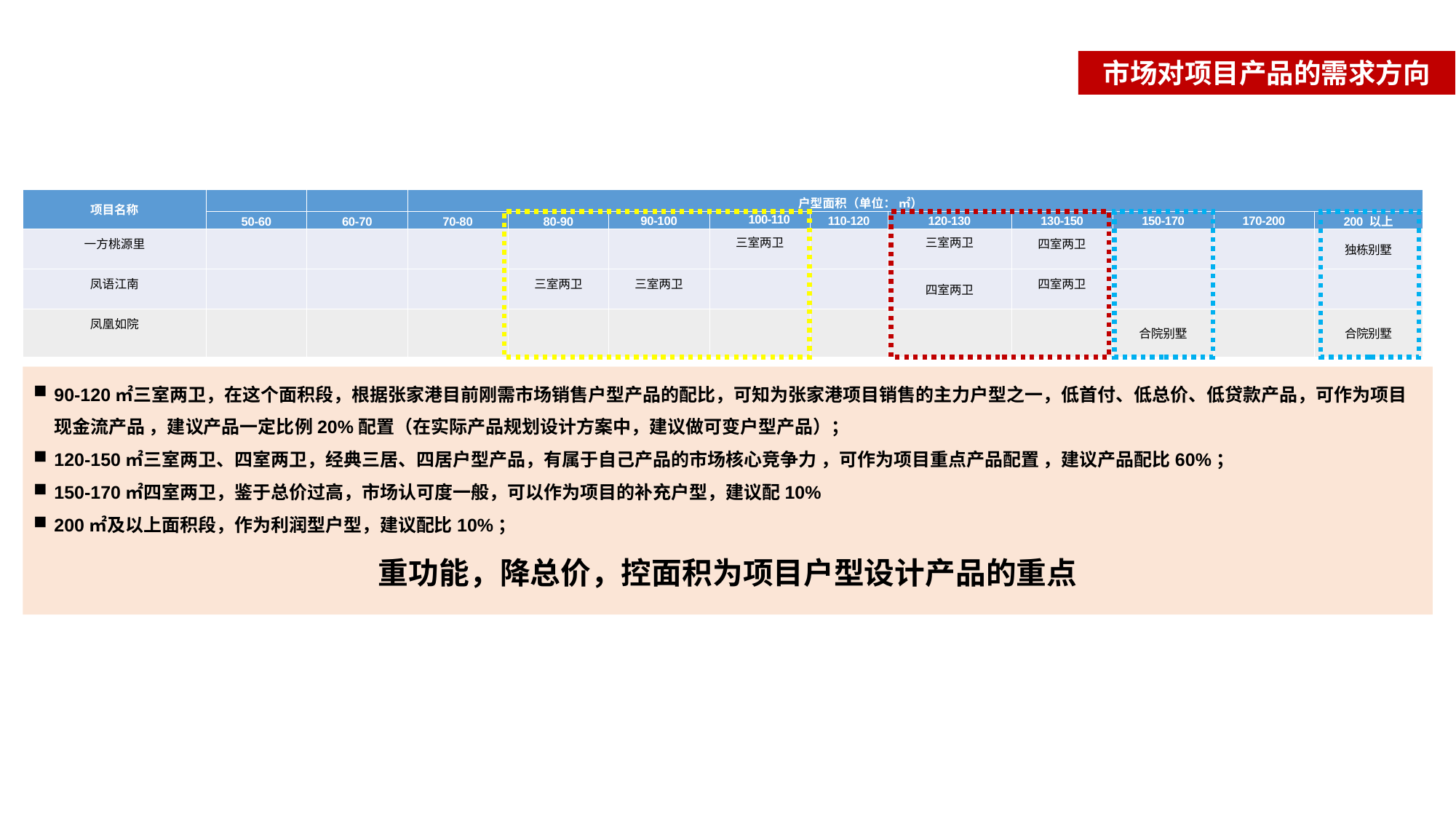

市场对项目产品的需求方向
| 项目名称 |  |  | 户型面积（单位： ㎡） |  |  |  |  |  |  |  |  |  |
| --- | --- | --- | --- | --- | --- | --- | --- | --- | --- | --- | --- | --- |
|  | 50-60 | 60-70 | 70-80 | 80-90 | 90-100 | 100-110 | 110-120 | 120-130 | 130-150 | 150-170 | 170-200 | 200 以上 |
| 一方桃源里 |  |  |  |  |  | 三室两卫 |  | 三室两卫 | 四室两卫 |  |  | 独栋别墅 |
| 凤语江南 |  |  |  | 三室两卫 | 三室两卫 |  |  | 四室两卫 | 四室两卫 |  |  |  |
| 凤凰如院 |  |  |  |  |  |  |  |  |  | 合院别墅 |  | 合院别墅 |

90-120㎡三室两卫，在这个面积段，根据张家港目前刚需市场销售户型产品的配比，可知为张家港项目销售的主力户型之一，低首付、低总价、低贷款产品，可作为项目现金流产品 ，建议产品一定比例20%配置（在实际产品规划设计方案中，建议做可变户型产品）；
120-150㎡三室两卫、四室两卫，经典三居、四居户型产品，有属于自己产品的市场核心竞争力 ，可作为项目重点产品配置 ，建议产品配比60%；
150-170㎡四室两卫，鉴于总价过高，市场认可度一般，可以作为项目的补充户型，建议配10%
200㎡及以上面积段，作为利润型户型，建议配比10%；
重功能，降总价，控面积为项目户型设计产品的重点